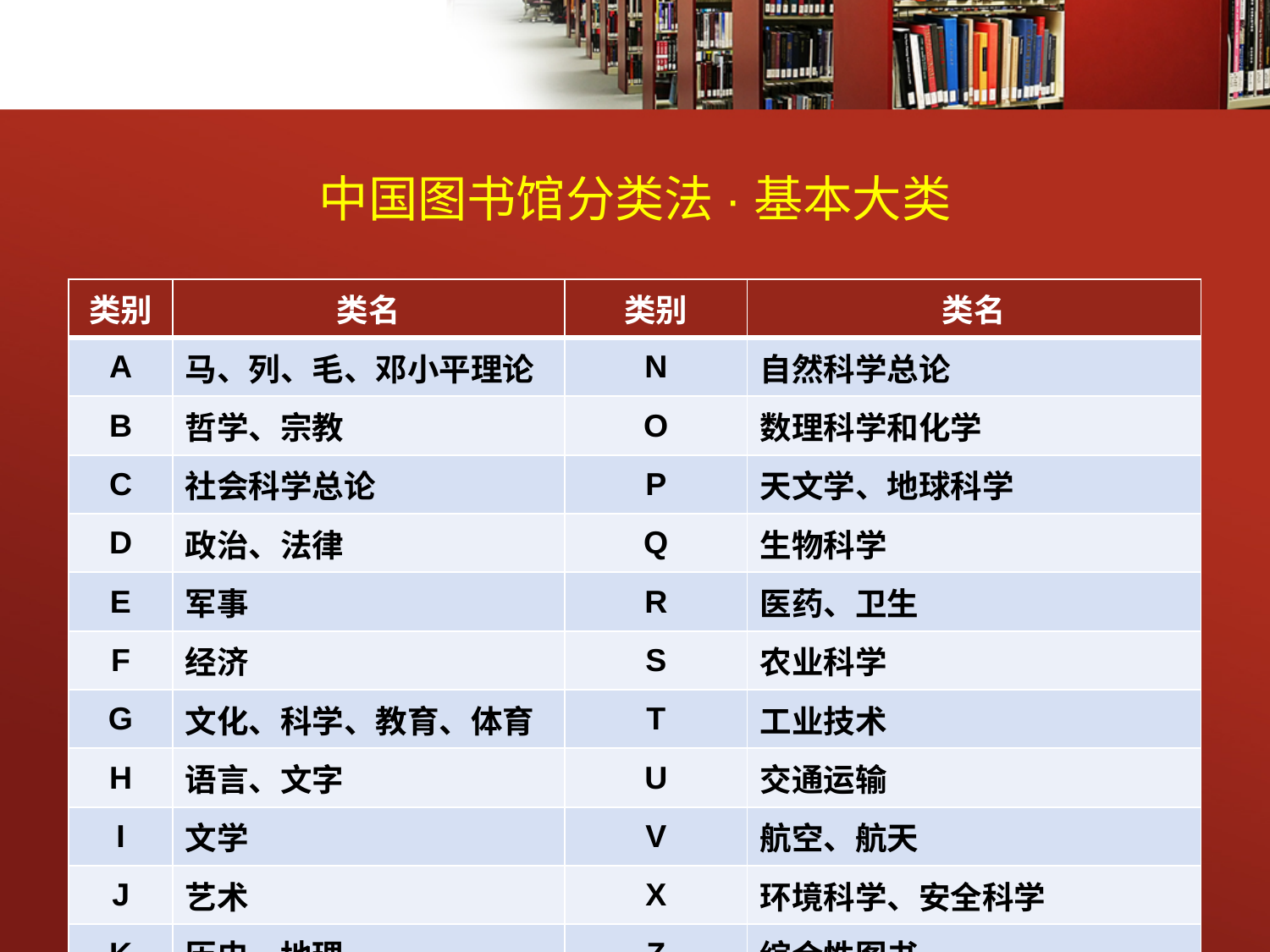

# 中国图书馆分类法·基本大类
| 类别 | 类名 | 类别 | 类名 |
| --- | --- | --- | --- |
| A | 马、列、毛、邓小平理论 | N | 自然科学总论 |
| B | 哲学、宗教 | O | 数理科学和化学 |
| C | 社会科学总论 | P | 天文学、地球科学 |
| D | 政治、法律 | Q | 生物科学 |
| E | 军事 | R | 医药、卫生 |
| F | 经济 | S | 农业科学 |
| G | 文化、科学、教育、体育 | T | 工业技术 |
| H | 语言、文字 | U | 交通运输 |
| I | 文学 | V | 航空、航天 |
| J | 艺术 | X | 环境科学、安全科学 |
| K | 历史、地理 | Z | 综合性图书 |